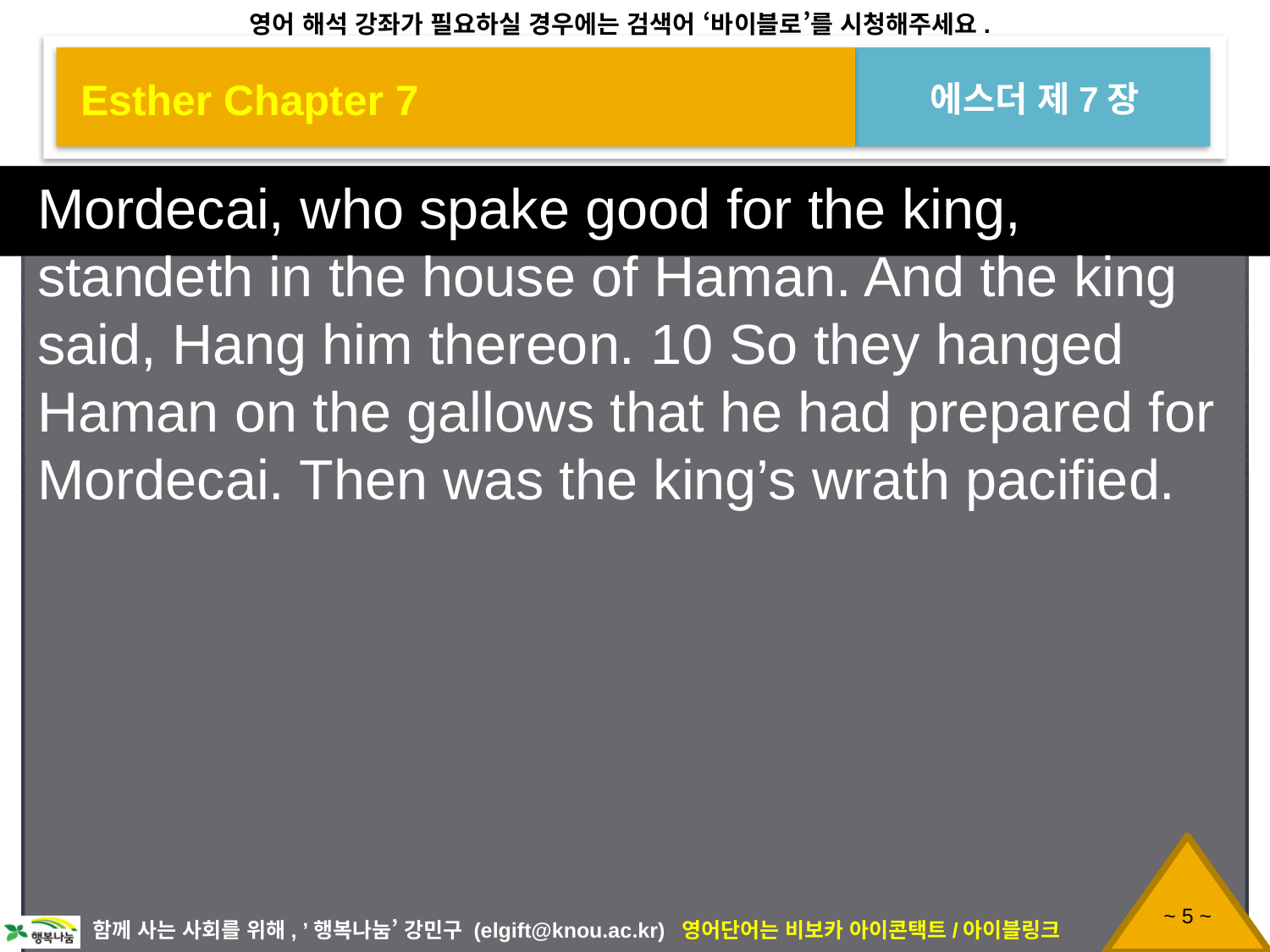

Esther Chapter 7
에스더 제7장
Mordecai, who spake good for the king, standeth in the house of Haman. And the king said, Hang him thereon. 10 So they hanged Haman on the gallows that he had prepared for Mordecai. Then was the king’s wrath pacified.